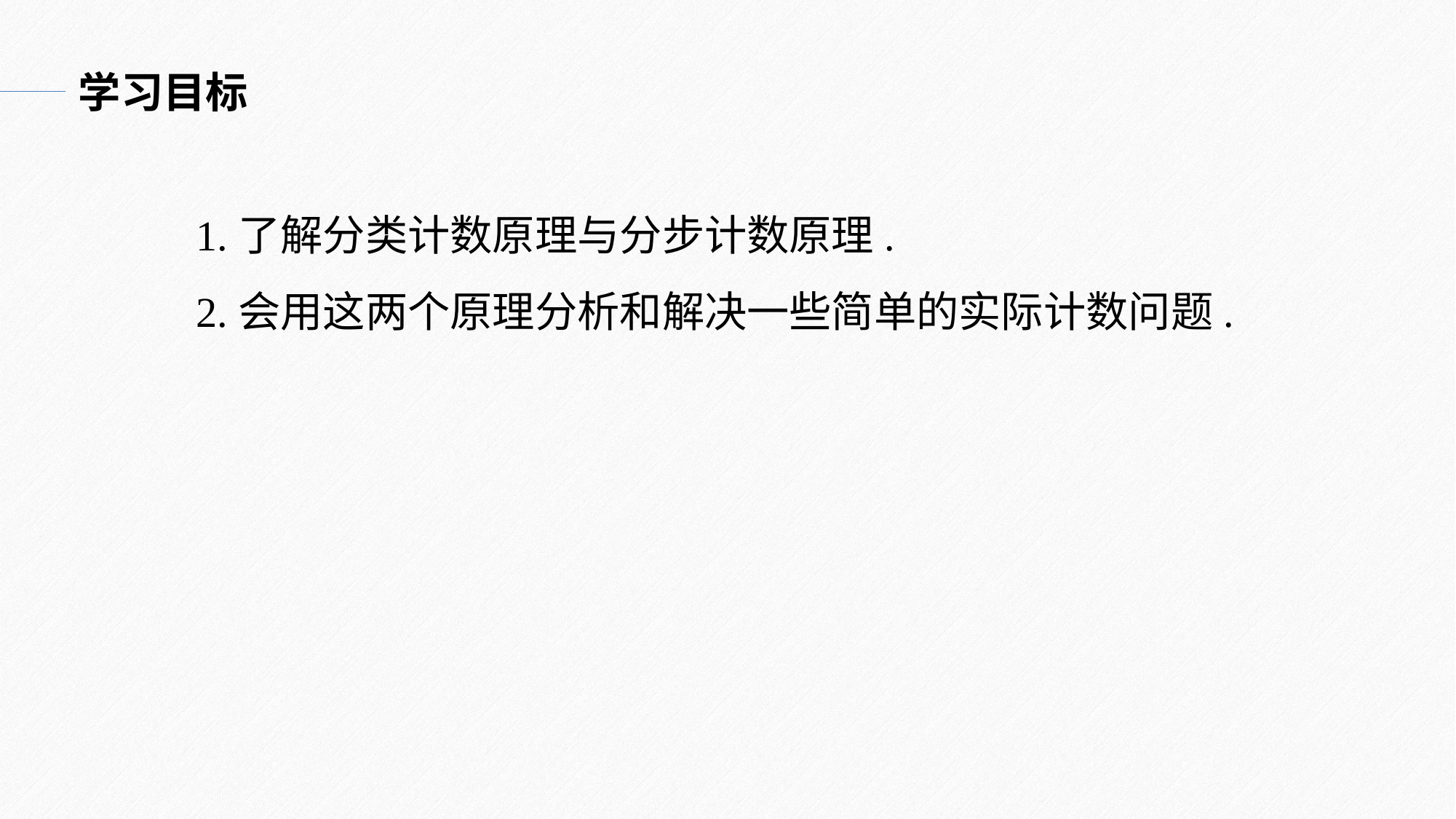

学习目标
1.了解分类计数原理与分步计数原理.
2.会用这两个原理分析和解决一些简单的实际计数问题.